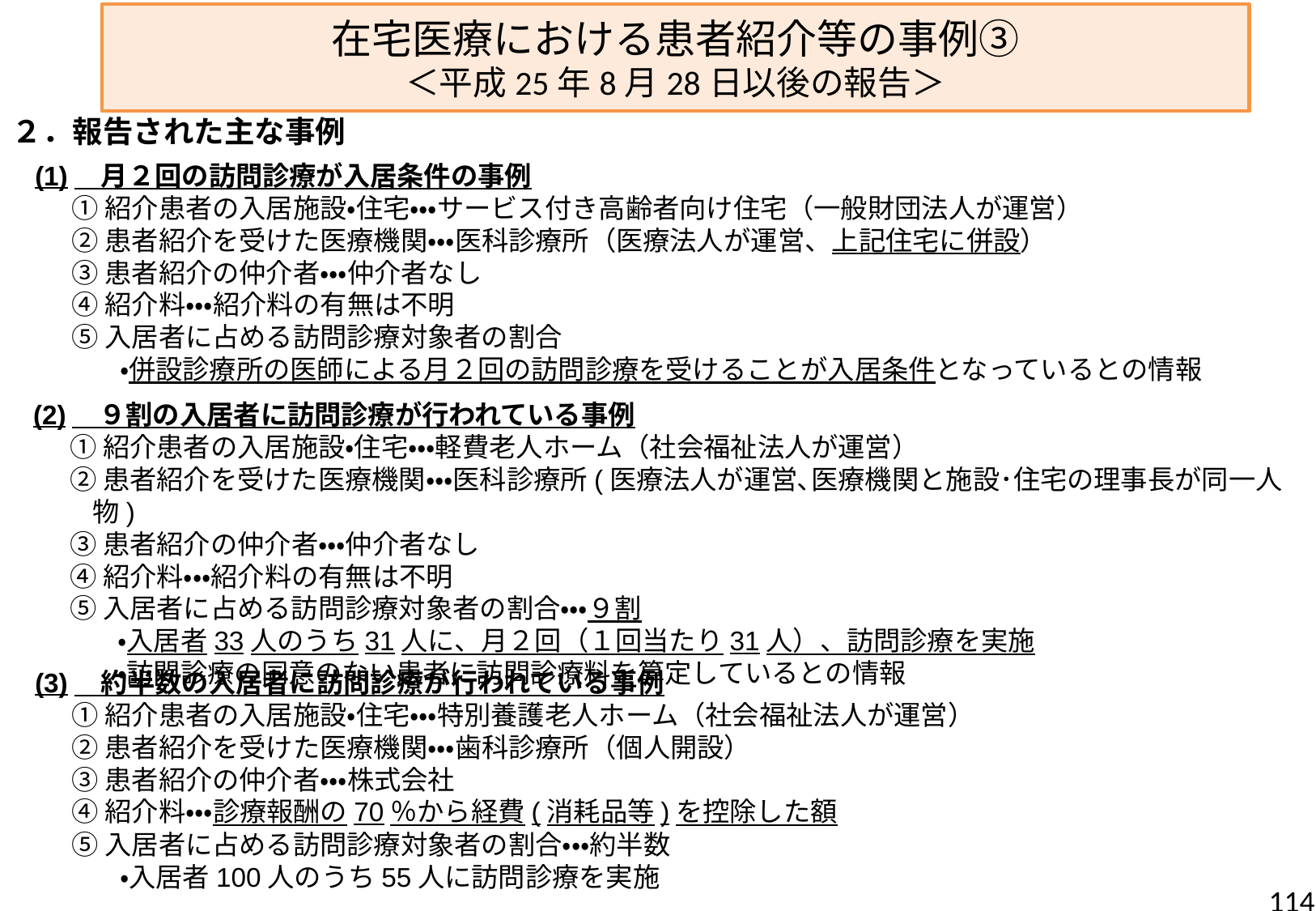

# 在宅医療における患者紹介等の事例③ ＜平成25年8月28日以後の報告＞
２．報告された主な事例
(1)　月２回の訪問診療が入居条件の事例
①紹介患者の入居施設・住宅・・・サービス付き高齢者向け住宅（一般財団法人が運営）
②患者紹介を受けた医療機関・・・医科診療所（医療法人が運営、上記住宅に併設）
③患者紹介の仲介者・・・仲介者なし
④紹介料・・・紹介料の有無は不明
⑤入居者に占める訪問診療対象者の割合
・併設診療所の医師による月２回の訪問診療を受けることが入居条件となっているとの情報
(2)　９割の入居者に訪問診療が行われている事例
①紹介患者の入居施設・住宅・・・軽費老人ホーム（社会福祉法人が運営）
②患者紹介を受けた医療機関・・・医科診療所(医療法人が運営､医療機関と施設･住宅の理事長が同一人物)
③患者紹介の仲介者・・・仲介者なし
④紹介料・・・紹介料の有無は不明
⑤入居者に占める訪問診療対象者の割合・・・９割
・入居者33人のうち31人に、月２回（１回当たり31人）、訪問診療を実施
・訪問診療の同意のない患者に訪問診療料を算定しているとの情報
(3)　約半数の入居者に訪問診療が行われている事例
①紹介患者の入居施設・住宅・・・特別養護老人ホーム（社会福祉法人が運営）
②患者紹介を受けた医療機関・・・歯科診療所（個人開設）
③患者紹介の仲介者・・・株式会社
④紹介料・・・診療報酬の70％から経費(消耗品等)を控除した額
⑤入居者に占める訪問診療対象者の割合・・・約半数
・入居者100人のうち55人に訪問診療を実施
114